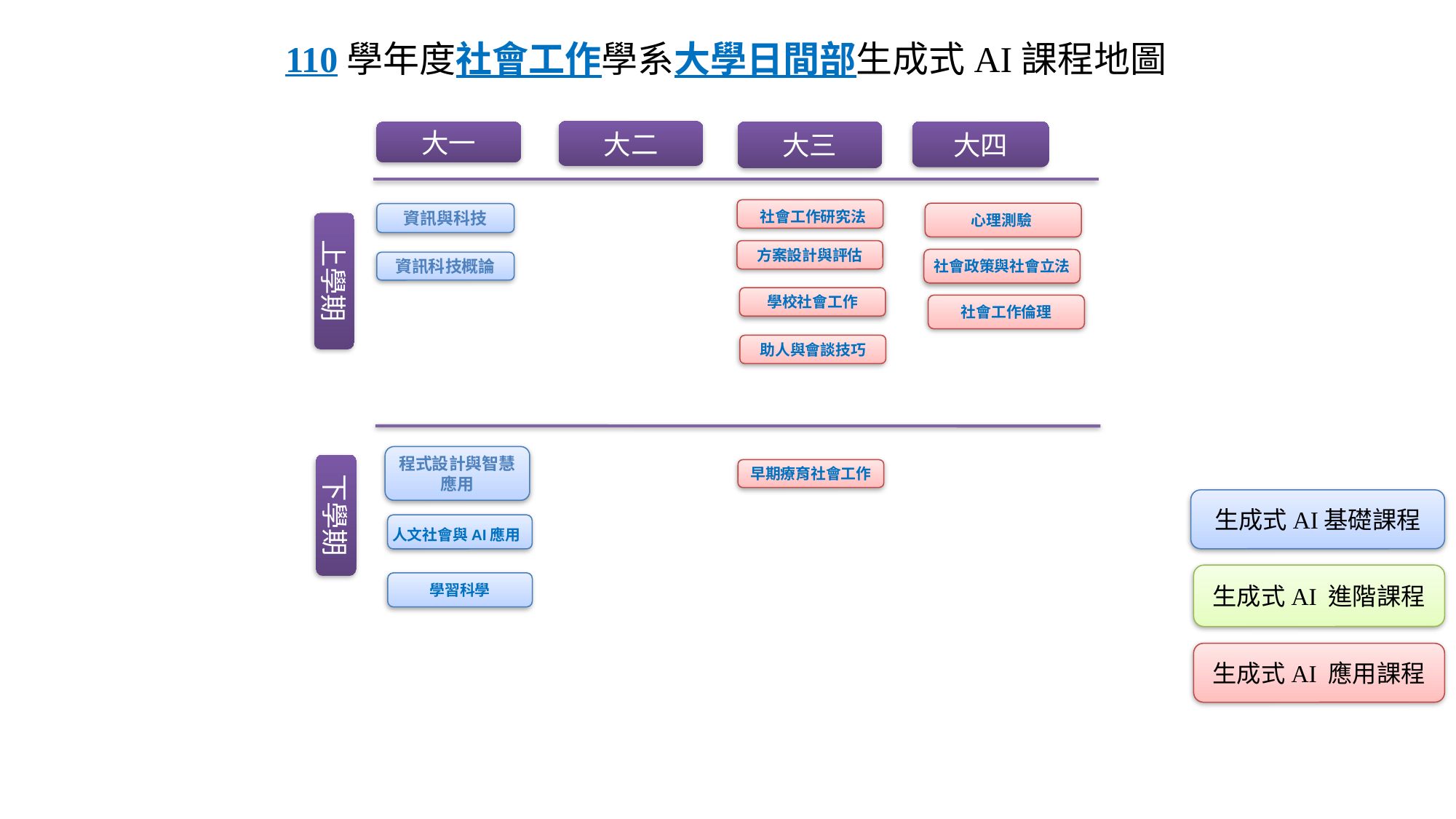

110學年度社會工作學系大學日間部生成式AI課程地圖
大三

大二

大四

大一

社會工作研究法
心理測驗
資訊與科技

上學期
方案設計與評估
社會政策與社會立法
資訊科技概論
學校社會工作
社會工作倫理
助人與會談技巧

程式設計與智慧應用

下學期

早期療育社會工作

生成式AI基礎課程

人文社會與AI應用
生成式AI 進階課程
學習科學
生成式AI 應用課程